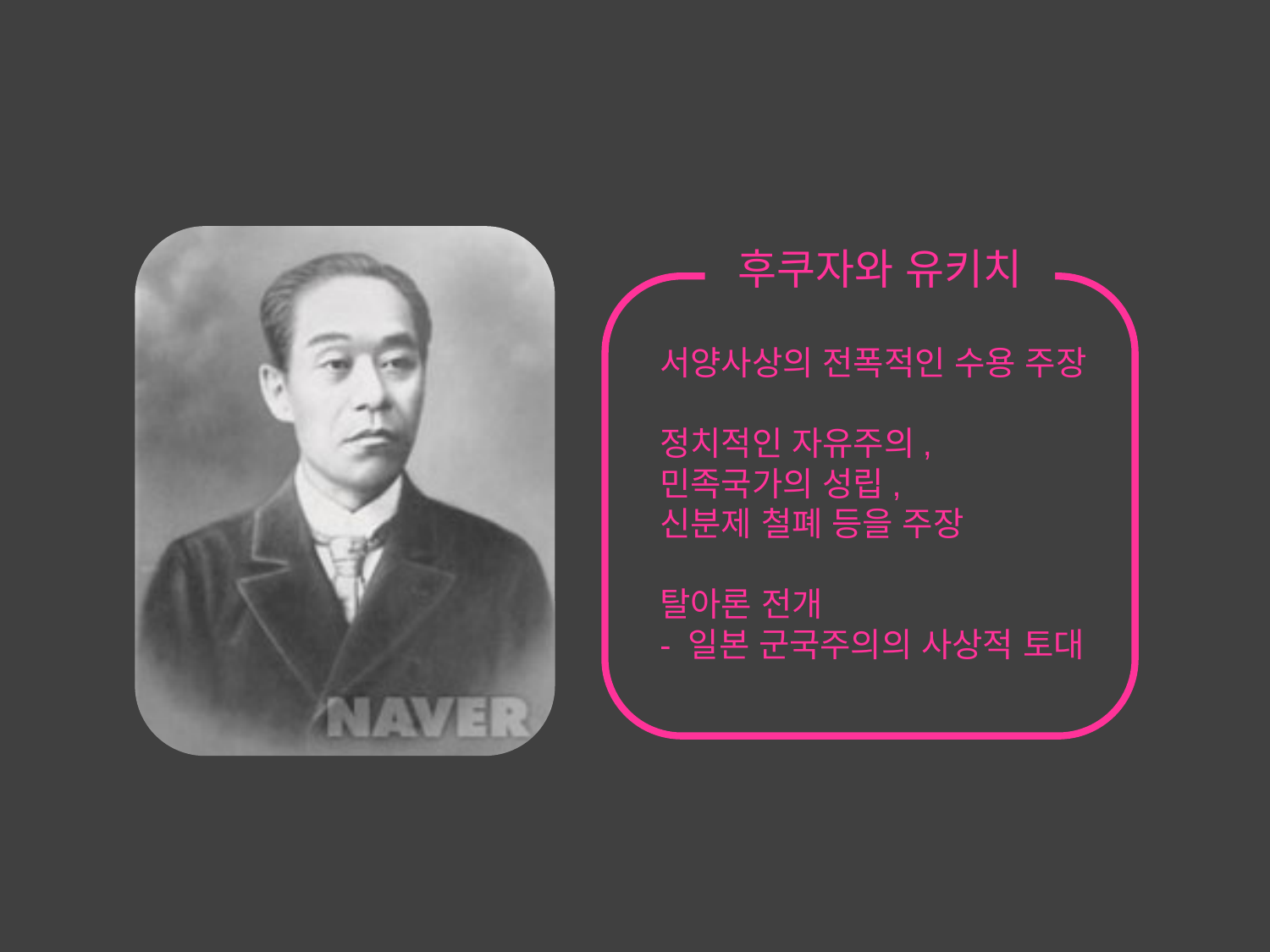

후쿠자와 유키치

서양사상의 전폭적인 수용 주장

정치적인 자유주의,
민족국가의 성립,
신분제 철폐 등을 주장

탈아론 전개
- 일본 군국주의의 사상적 토대